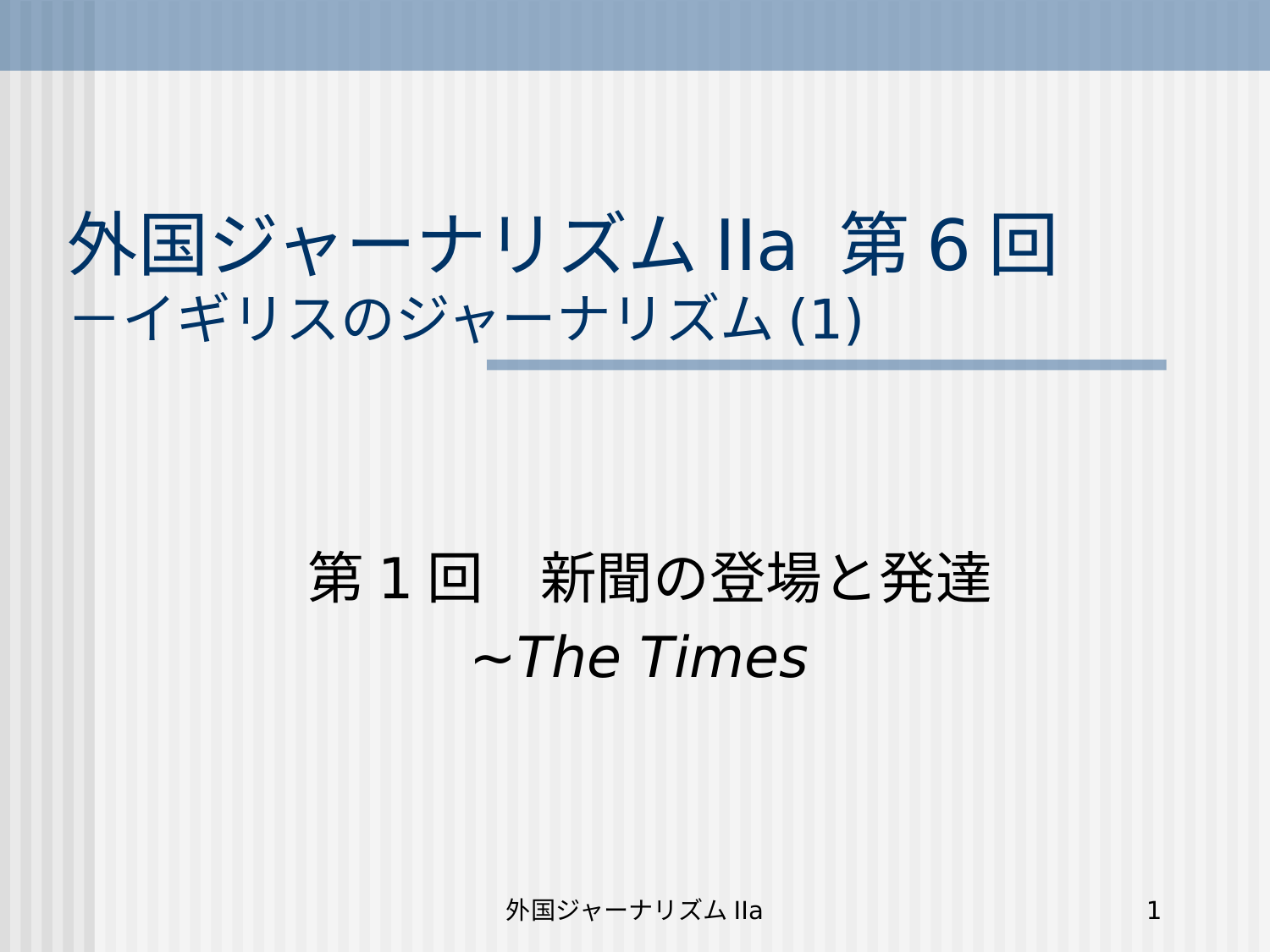

# 外国ジャーナリズムIIa 第6回　 －イギリスのジャーナリズム(1)
第1回　新聞の登場と発達
         ~The Times
外国ジャーナリズムIIa
1